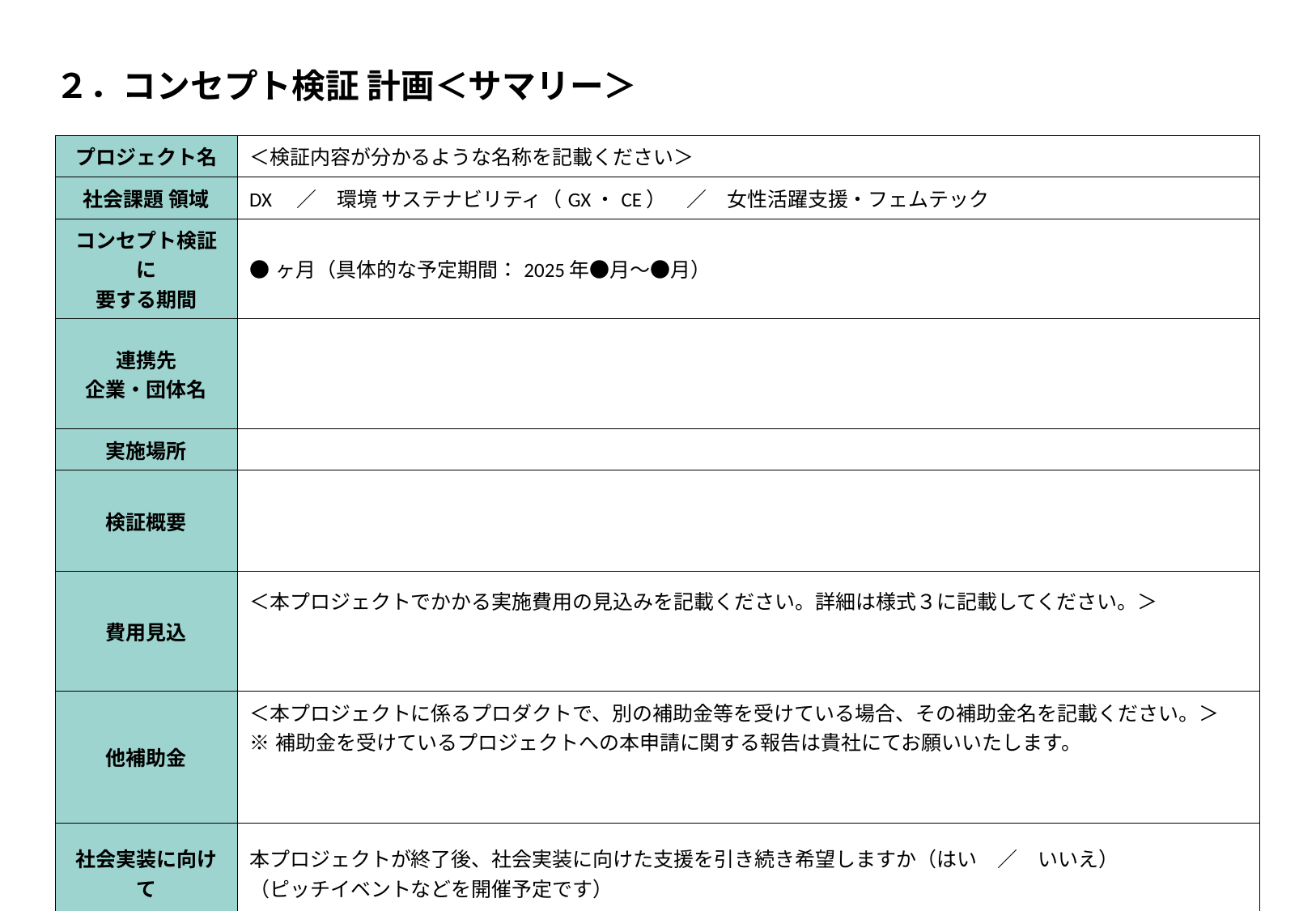

# ２．コンセプト検証 計画＜サマリー＞
| プロジェクト名 | ＜検証内容が分かるような名称を記載ください＞ |
| --- | --- |
| 社会課題 領域 | DX　／　環境 サステナビリティ（GX・CE）　／　女性活躍支援・フェムテック |
| コンセプト検証に 要する期間 | ●ヶ月（具体的な予定期間：2025年●月～●月） |
| 連携先 企業・団体名 |  |
| 実施場所 |  |
| 検証概要 |  |
| 費用見込 | ＜本プロジェクトでかかる実施費用の見込みを記載ください。詳細は様式３に記載してください。＞ |
| 他補助金 | ＜本プロジェクトに係るプロダクトで、別の補助金等を受けている場合、その補助金名を記載ください。＞ ※補助金を受けているプロジェクトへの本申請に関する報告は貴社にてお願いいたします。 |
| 社会実装に向けて | 本プロジェクトが終了後、社会実装に向けた支援を引き続き希望しますか（はい　／　いいえ） （ピッチイベントなどを開催予定です） |
4